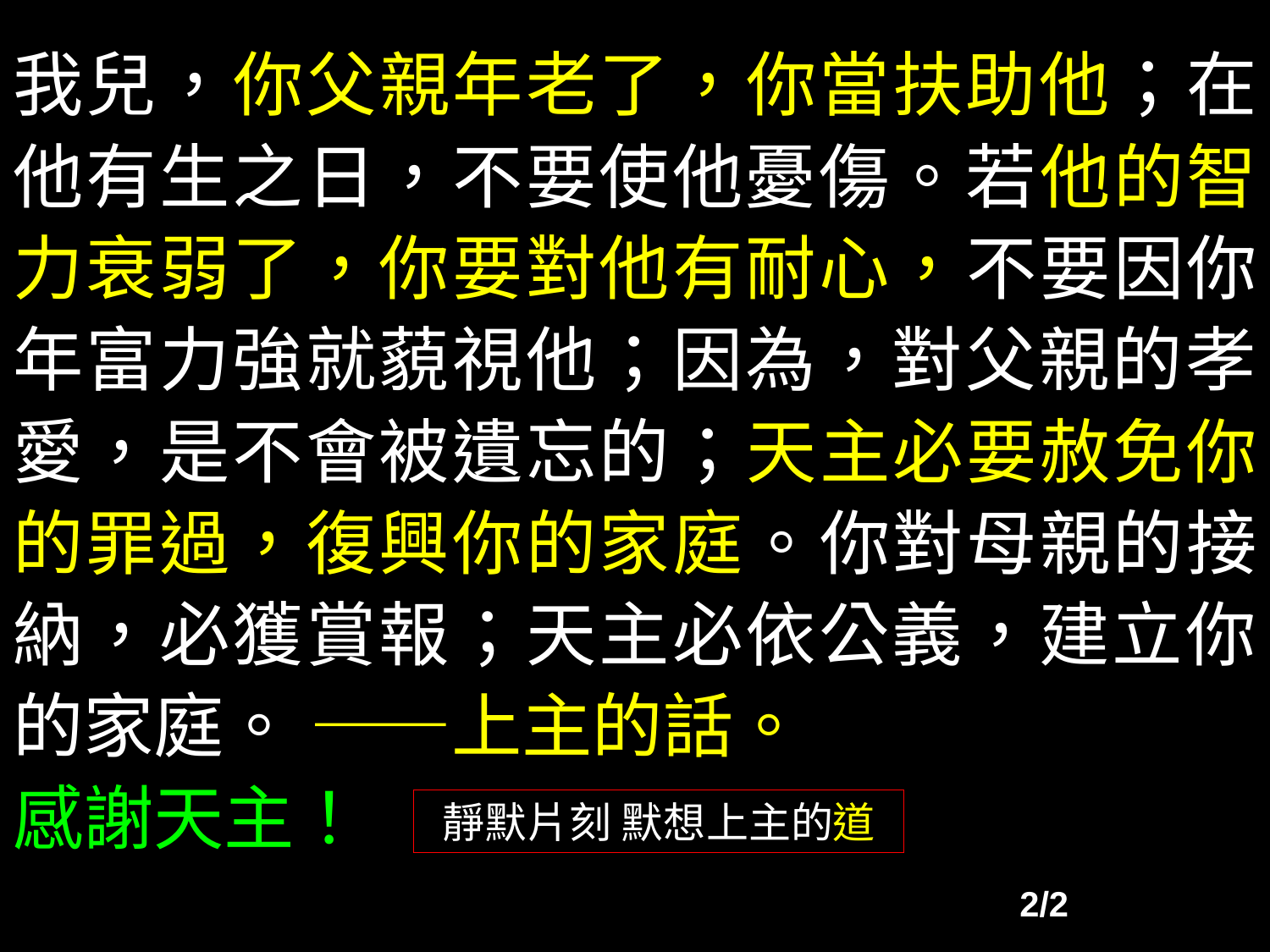

我兒，你父親年老了，你當扶助他；在他有生之日，不要使他憂傷。若他的智力衰弱了，你要對他有耐心，不要因你年富力強就藐視他；因為，對父親的孝愛，是不會被遺忘的；天主必要赦免你的罪過，復興你的家庭。你對母親的接納，必獲賞報；天主必依公義，建立你的家庭。 ——上主的話。
感謝天主！
靜默片刻 默想上主的道
2/2